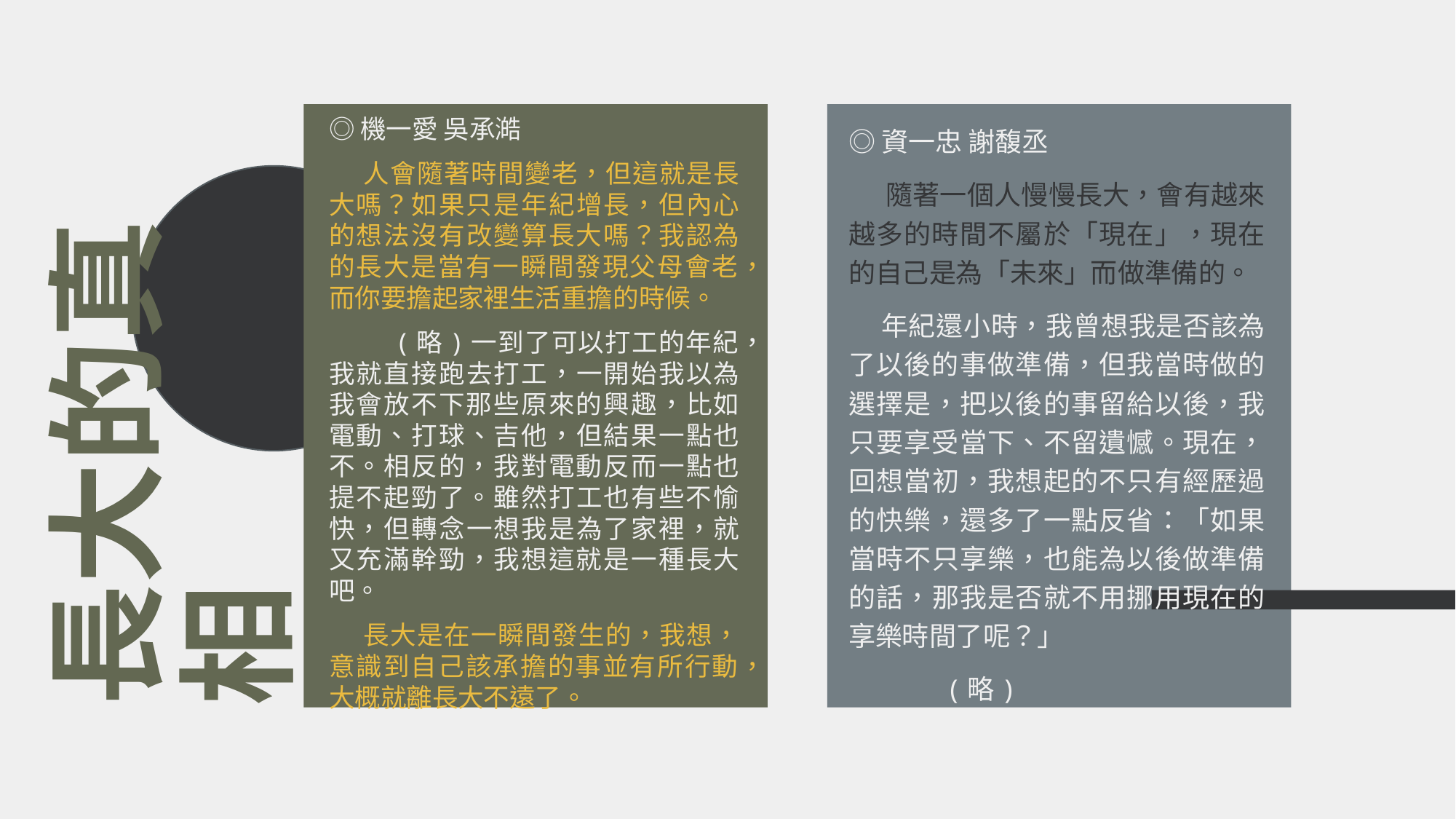

◎機一愛 吳承澔
    人會隨著時間變老，但這就是長大嗎？如果只是年紀增長，但內心的想法沒有改變算長大嗎？我認為的長大是當有一瞬間發現父母會老，而你要擔起家裡生活重擔的時候。
    (略)一到了可以打工的年紀，我就直接跑去打工，一開始我以為我會放不下那些原來的興趣，比如電動、打球、吉他，但結果一點也不。相反的，我對電動反而一點也提不起勁了。雖然打工也有些不愉快，但轉念一想我是為了家裡，就又充滿幹勁，我想這就是一種長大吧。
    長大是在一瞬間發生的，我想，意識到自己該承擔的事並有所行動，大概就離長大不遠了。
◎資一忠 謝馥丞
     隨著一個人慢慢長大，會有越來越多的時間不屬於「現在」，現在的自己是為「未來」而做準備的。
    年紀還小時，我曾想我是否該為了以後的事做準備，但我當時做的選擇是，把以後的事留給以後，我只要享受當下、不留遺憾。現在，回想當初，我想起的不只有經歷過的快樂，還多了一點反省：「如果當時不只享樂，也能為以後做準備的話，那我是否就不用挪用現在的享樂時間了呢？」
      (略)

# 長大的真相